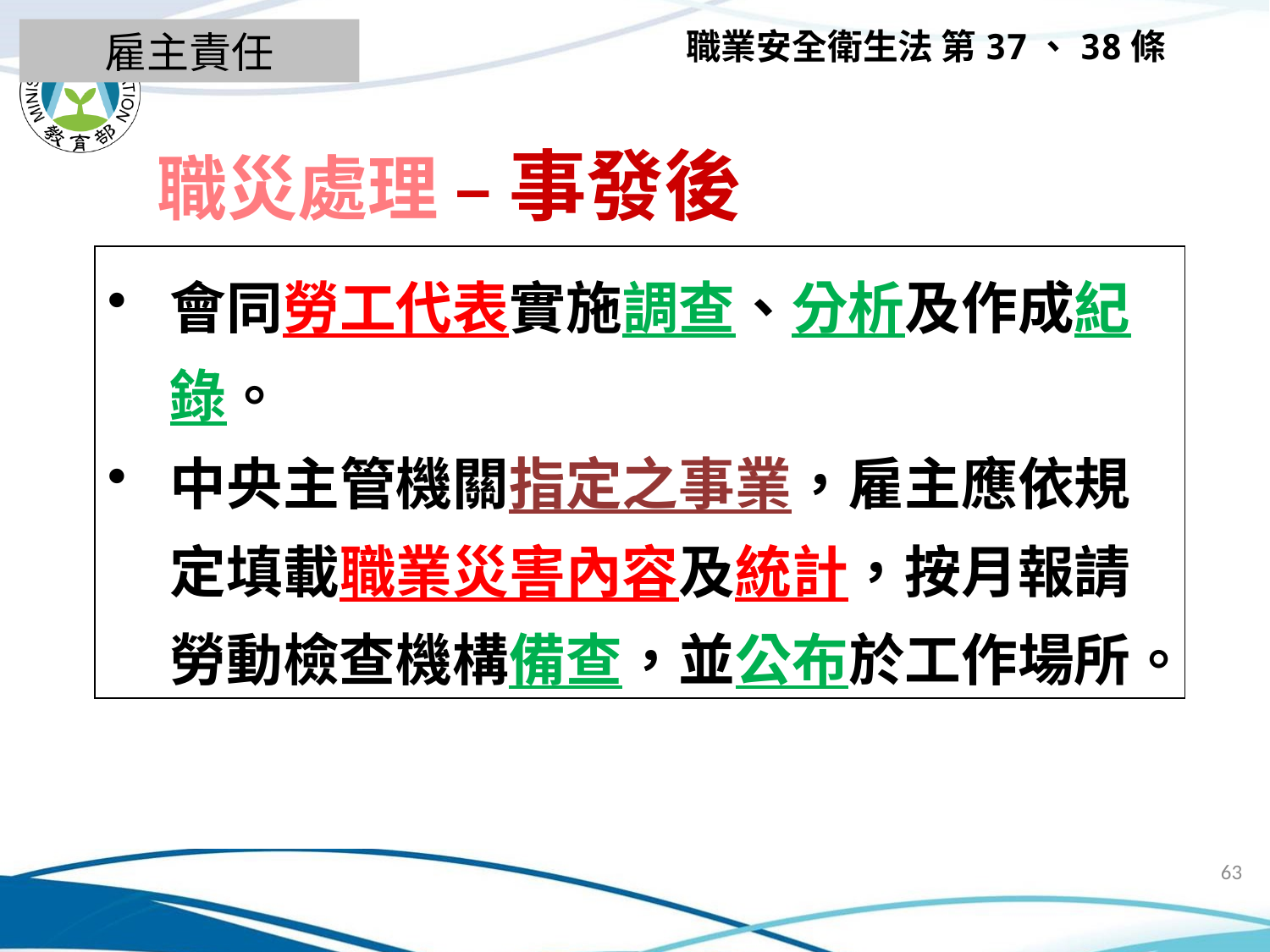

職業安全衛生法 第37、38條
雇主責任
  職災處理 – 事發後
會同勞工代表實施調查、分析及作成紀錄。
中央主管機關指定之事業，雇主應依規定填載職業災害內容及統計，按月報請勞動檢查機構備查，並公布於工作場所。
63